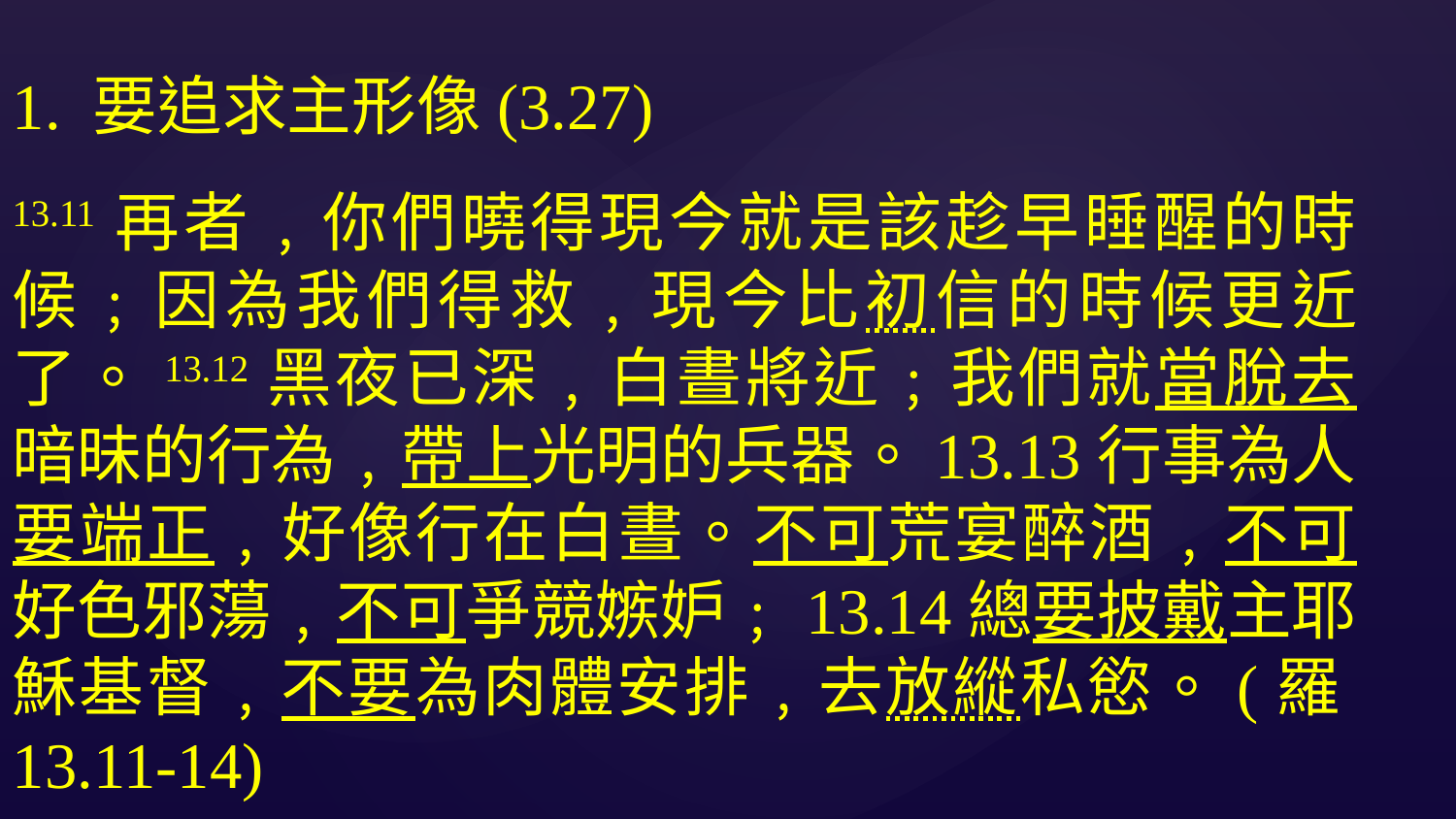

1. 要追求主形像(3.27)

13.11再者﹐你們曉得現今就是該趁早睡醒的時候﹔因為我們得救﹐現今比初信的時候更近了。13.12黑夜已深﹐白晝將近﹔我們就當脫去暗昧的行為﹐帶上光明的兵器。13.13行事為人要端正﹐好像行在白晝。不可荒宴醉酒﹐不可好色邪蕩﹐不可爭競嫉妒﹔13.14總要披戴主耶穌基督﹐不要為肉體安排﹐去放縱私慾。(羅13.11-14)